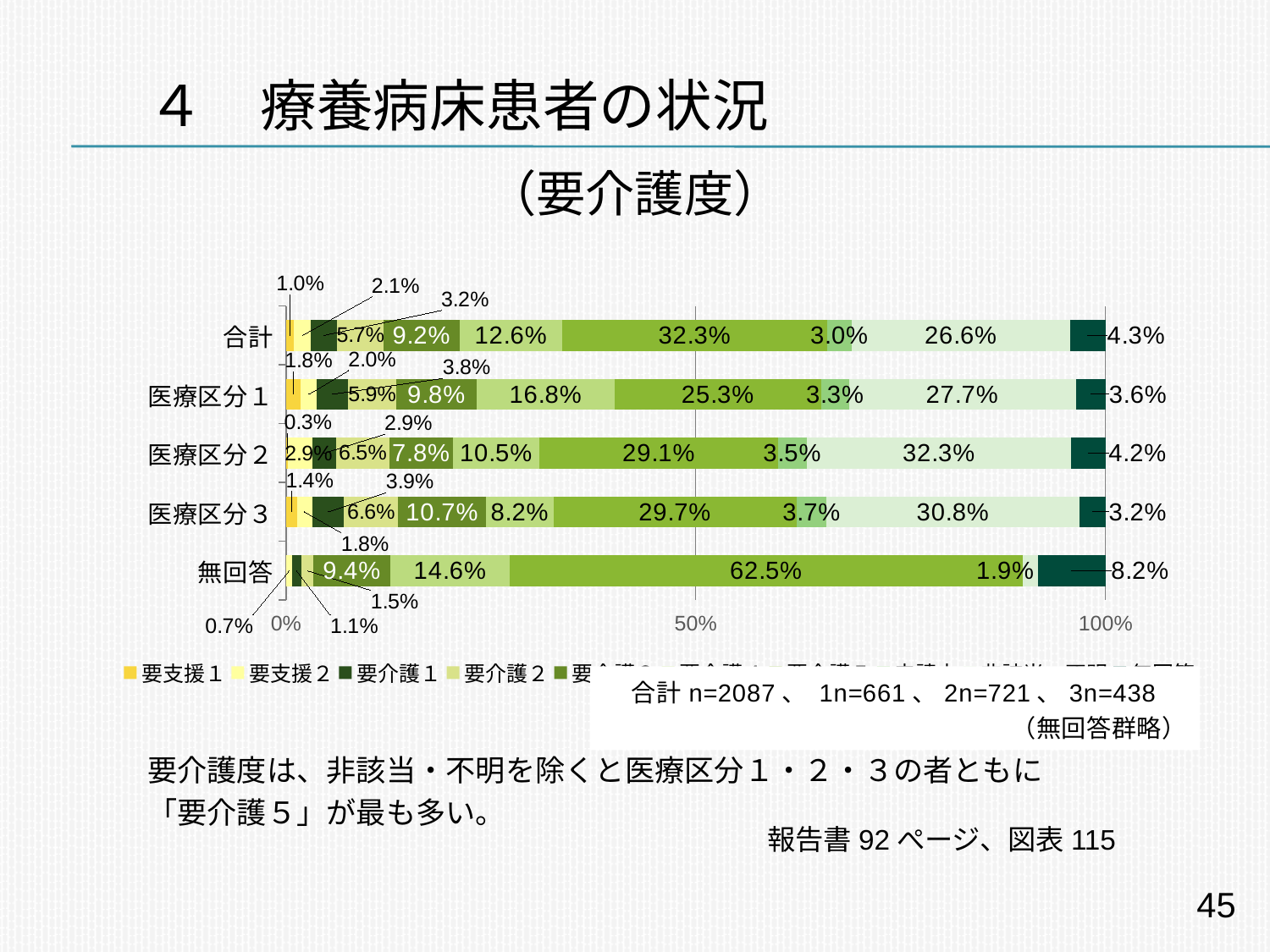

# ４　療養病床患者の状況
（要介護度）

### Chart

| Category | 要支援１ | 要支援２ | 要介護１ | 要介護２ | 要介護３ | 要介護４ | 要介護５ | 申請中 | 非該当・不明 | 無回答 |
|---|---|---|---|---|---|---|---|---|---|---|
| 無回答 | 0.0 | 0.007490636704119903 | 0.011235955056179775 | 0.0149812734082397 | 0.09363295880149825 | 0.14606741573033824 | 0.6254681647940075 | 0.0 | 0.018726591760299643 | 0.08239700374531833 |
| 医療区分３ | 0.0136986301369863 | 0.0182648401826484 | 0.03881278538812785 | 0.06621004566210036 | 0.10730593607305985 | 0.08219178082191711 | 0.2968036529680365 | 0.036529680365296795 | 0.30821917808219185 | 0.0319634703196347 |
| 医療区分２ | 0.0027739251040222045 | 0.029126213592233007 | 0.029126213592233007 | 0.06518723994452207 | 0.07766990291262153 | 0.10540915395284327 | 0.2912621359223301 | 0.03467406380027739 | 0.3231622746185853 | 0.041608876560332665 |
| 医療区分１ | 0.018154311649016732 | 0.0196671709531014 | 0.037821482602118005 | 0.059001512859304134 | 0.09833585476550705 | 0.16792738275340502 | 0.25264750378214834 | 0.03328290468986406 | 0.27685325264750377 | 0.036308623298033284 |
| 合計 | 0.00958313368471492 | 0.02108289410637279 | 0.031624341159559206 | 0.0570196454240537 | 0.0924772400574988 | 0.12553905126976522 | 0.3229516051748953 | 0.03018687110685194 | 0.26641111643507426 | 0.043124101581217045 |
要介護度は、非該当・不明を除くと医療区分１・２・３の者ともに
「要介護５」が最も多い。
報告書92ぺージ、図表115
45